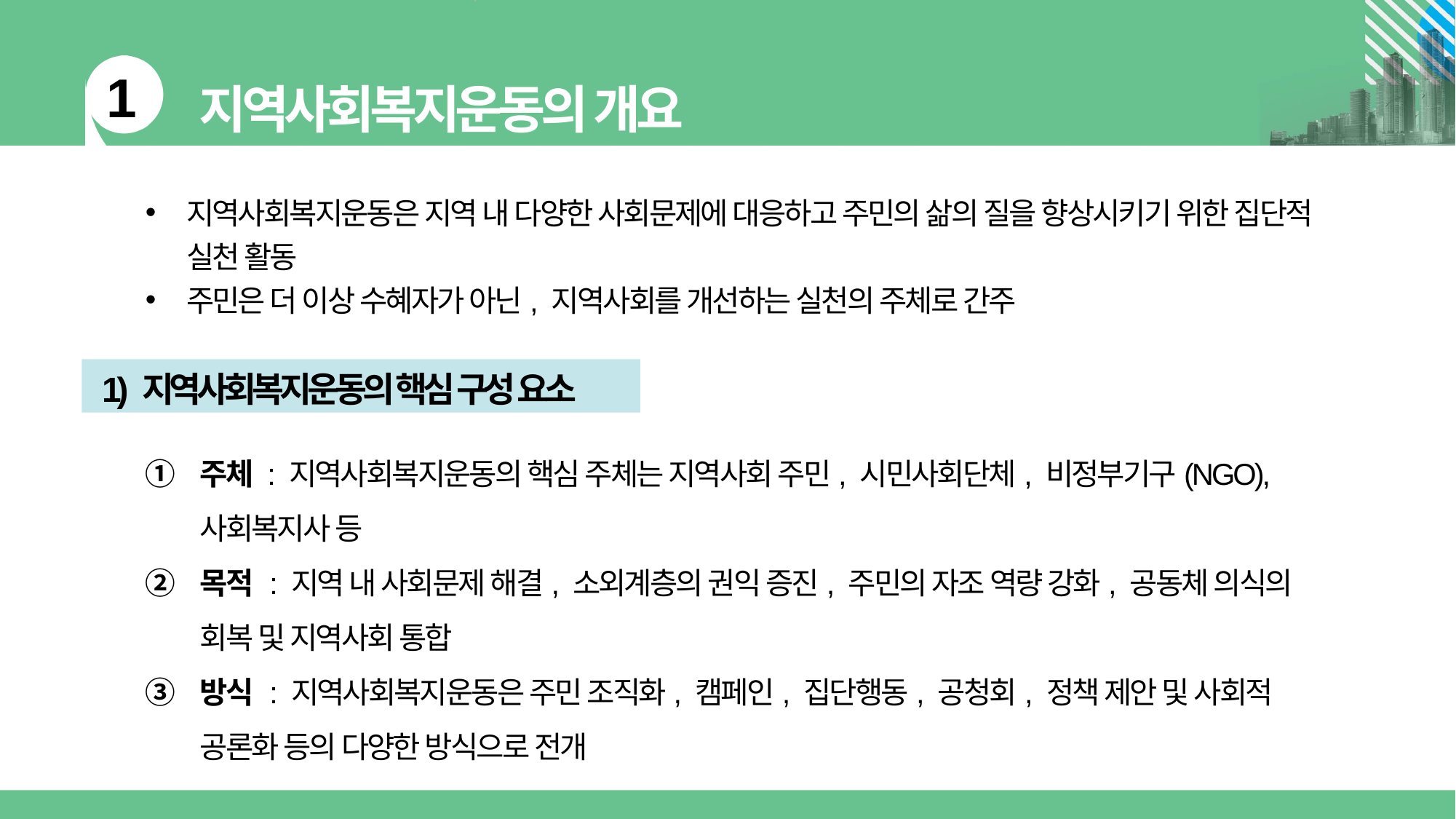

지역사회복지운동은 지역 내 다양한 사회문제에 대응하고 주민의 삶의 질을 향상시키기 위한 집단적 실천 활동
주민은 더 이상 수혜자가 아닌, 지역사회를 개선하는 실천의 주체로 간주

1) 지역사회복지운동의 핵심 구성 요소
주체 : 지역사회복지운동의 핵심 주체는 지역사회 주민, 시민사회단체, 비정부기구(NGO), 사회복지사 등
목적 : 지역 내 사회문제 해결, 소외계층의 권익 증진, 주민의 자조 역량 강화, 공동체 의식의 회복 및 지역사회 통합
방식 : 지역사회복지운동은 주민 조직화, 캠페인, 집단행동, 공청회, 정책 제안 및 사회적 공론화 등의 다양한 방식으로 전개